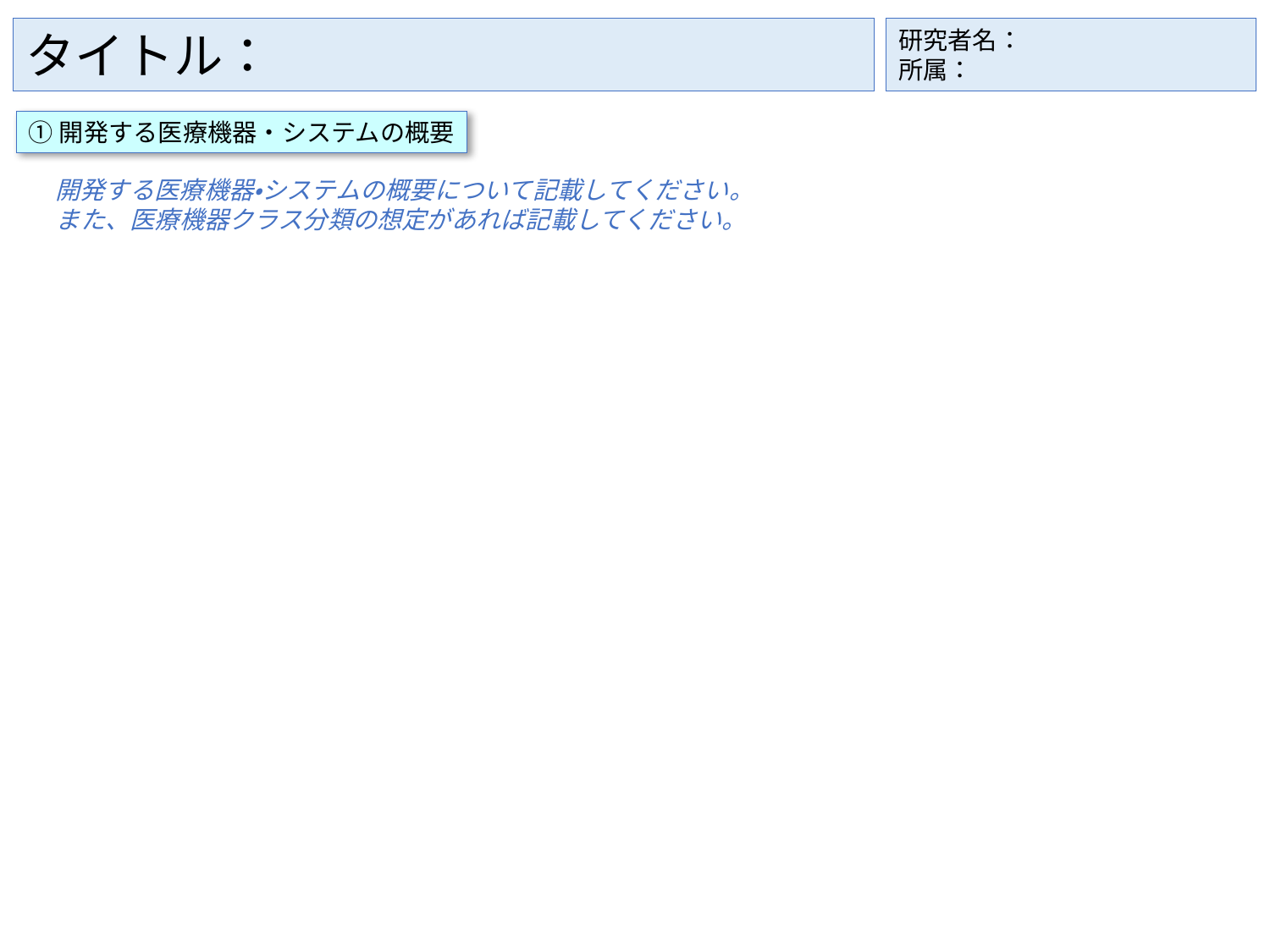

タイトル：
研究者名：
所属：
①開発する医療機器・システムの概要
開発する医療機器・システムの概要について記載してください。
また、医療機器クラス分類の想定があれば記載してください。